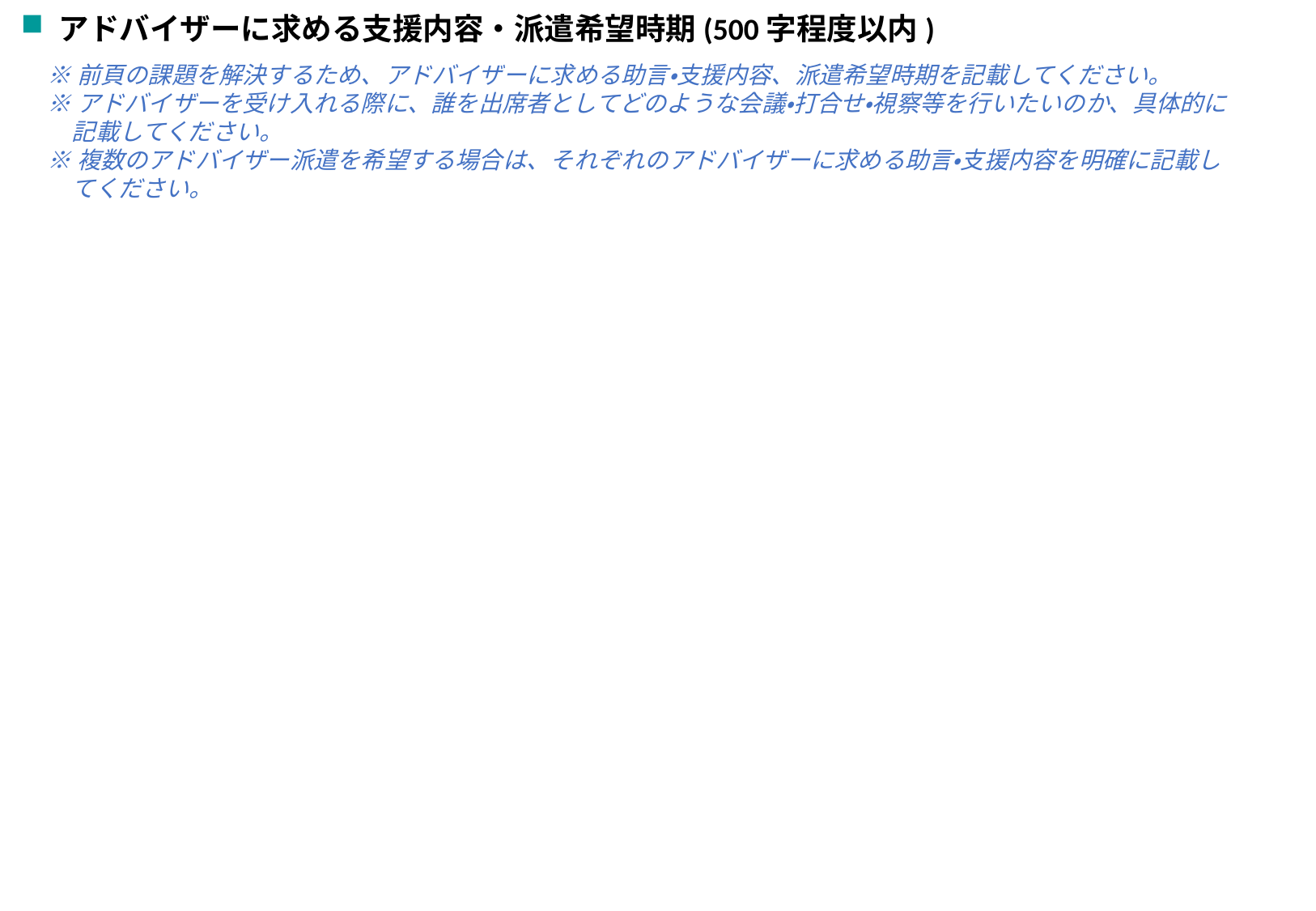

アドバイザーに求める支援内容・派遣希望時期(500字程度以内)
※前頁の課題を解決するため、アドバイザーに求める助言・支援内容、派遣希望時期を記載してください。
※アドバイザーを受け入れる際に、誰を出席者としてどのような会議・打合せ・視察等を行いたいのか、具体的に記載してください。
※複数のアドバイザー派遣を希望する場合は、それぞれのアドバイザーに求める助言・支援内容を明確に記載してください。